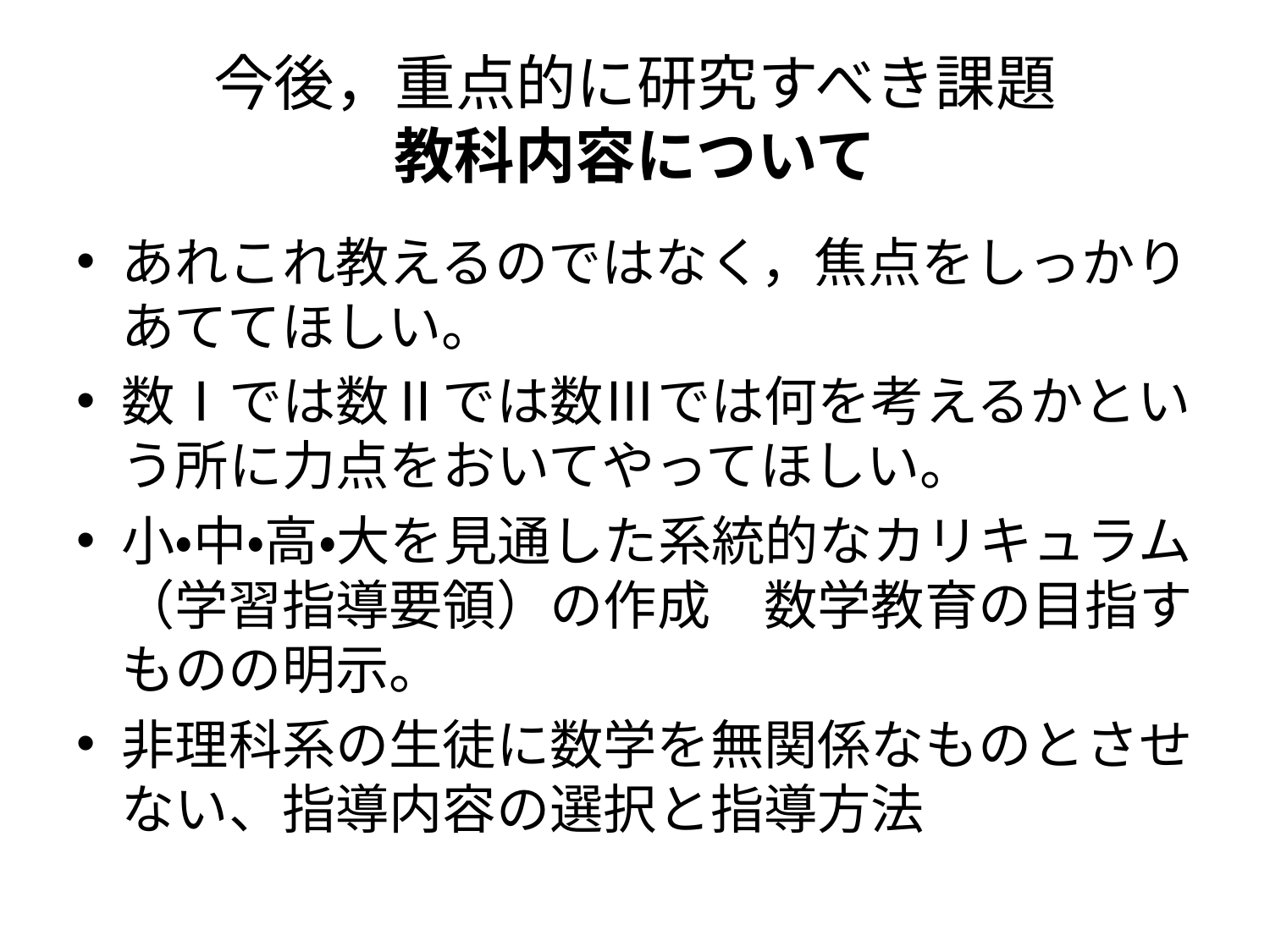

# 今後，重点的に研究すべき課題 教科内容について
あれこれ教えるのではなく，焦点をしっかりあててほしい。
数Ⅰでは数Ⅱでは数Ⅲでは何を考えるかという所に力点をおいてやってほしい。
小・中・高・大を見通した系統的なカリキュラム（学習指導要領）の作成　数学教育の目指すものの明示。
非理科系の生徒に数学を無関係なものとさせない、指導内容の選択と指導方法